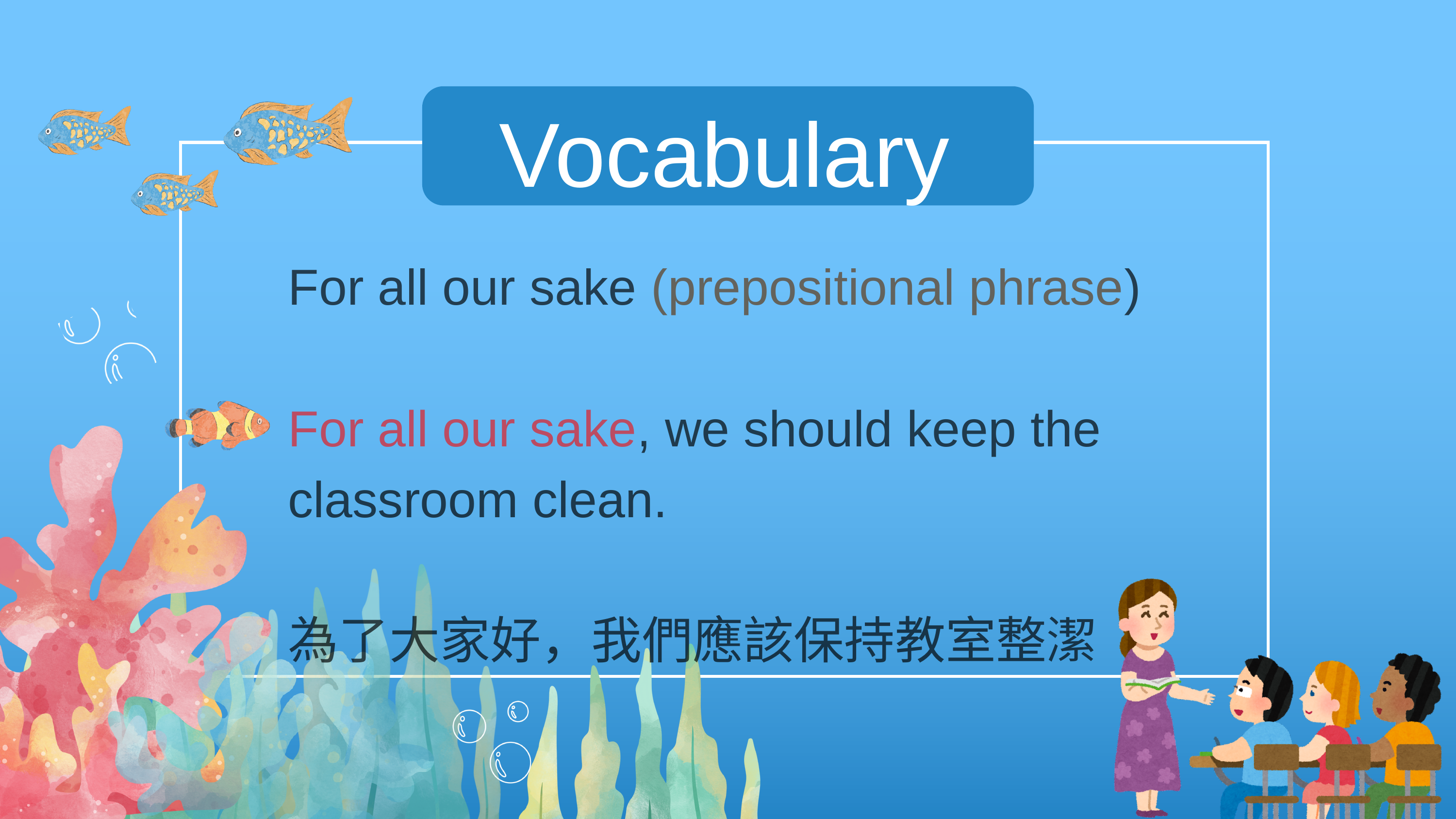

Vocabulary

For all our sake (prepositional phrase)

For all our sake, we should keep the classroom clean.

為了大家好，我們應該保持教室整潔